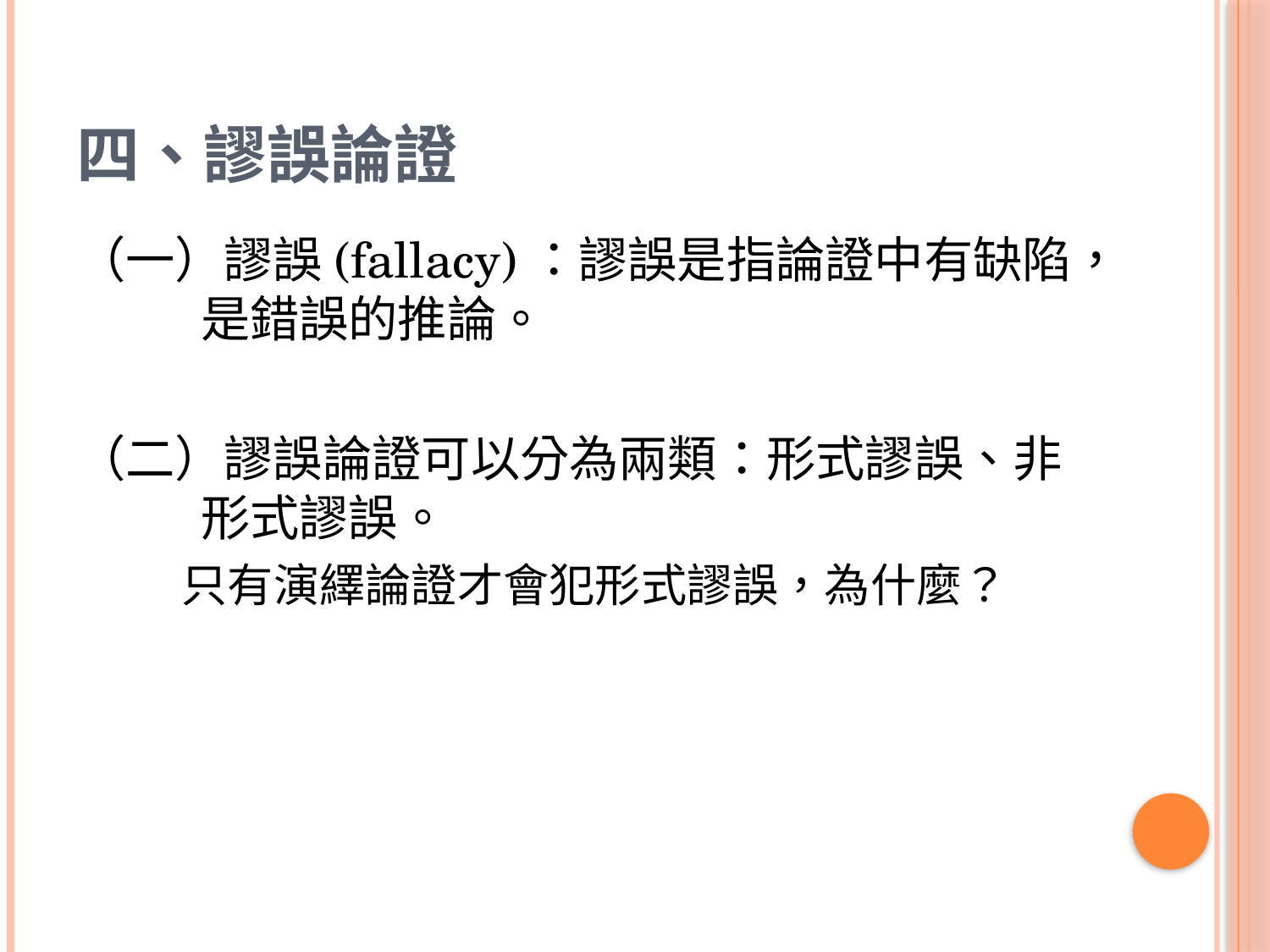

# 四、謬誤論證
（一）謬誤(fallacy)：謬誤是指論證中有缺陷，是錯誤的推論。

（二）謬誤論證可以分為兩類：形式謬誤、非形式謬誤。
          只有演繹論證才會犯形式謬誤，為什麼？